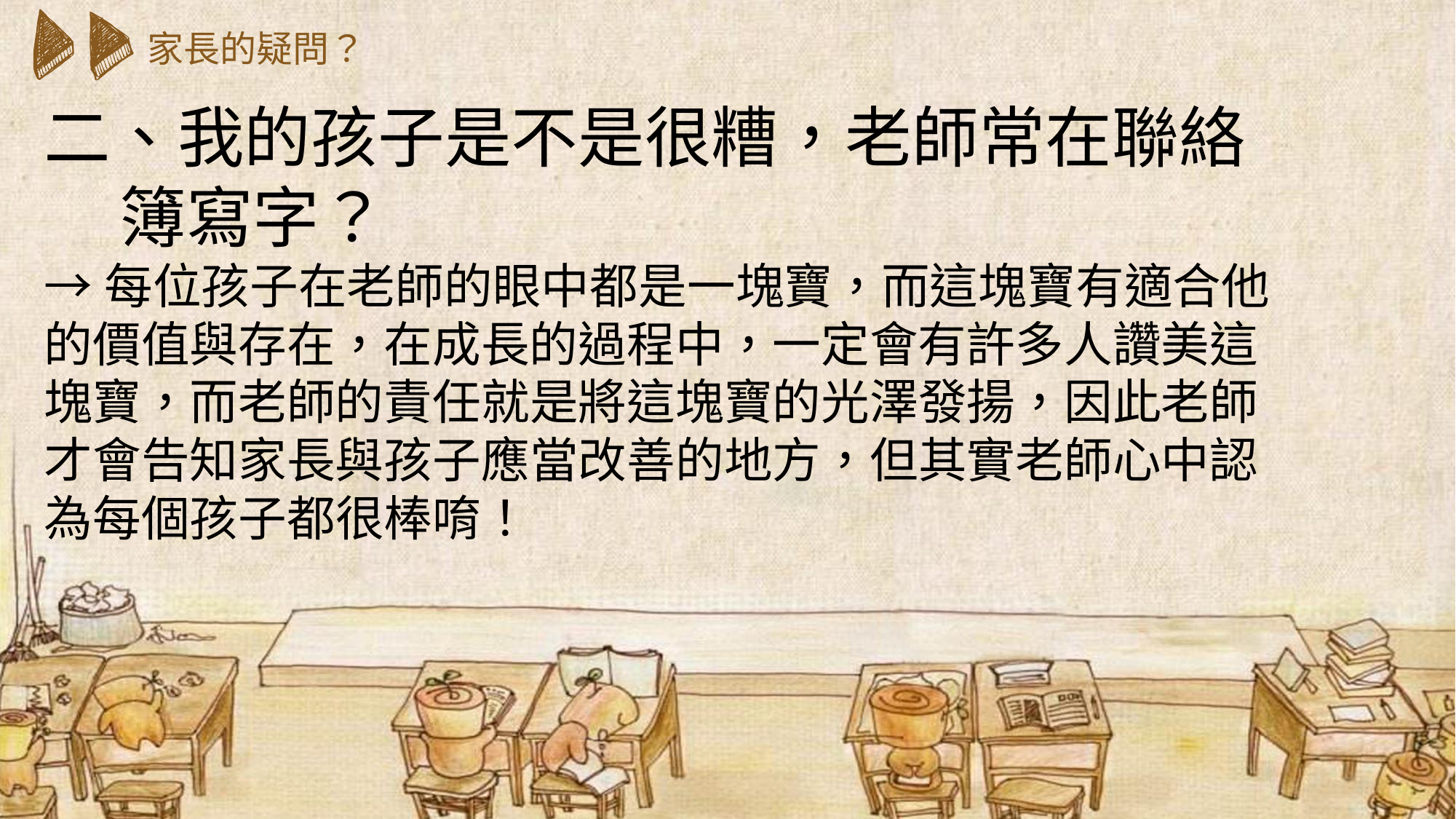

家長的疑問？
二、我的孩子是不是很糟，老師常在聯絡
    簿寫字？
→每位孩子在老師的眼中都是一塊寶，而這塊寶有適合他的價值與存在，在成長的過程中，一定會有許多人讚美這塊寶，而老師的責任就是將這塊寶的光澤發揚，因此老師才會告知家長與孩子應當改善的地方，但其實老師心中認為每個孩子都很棒唷！